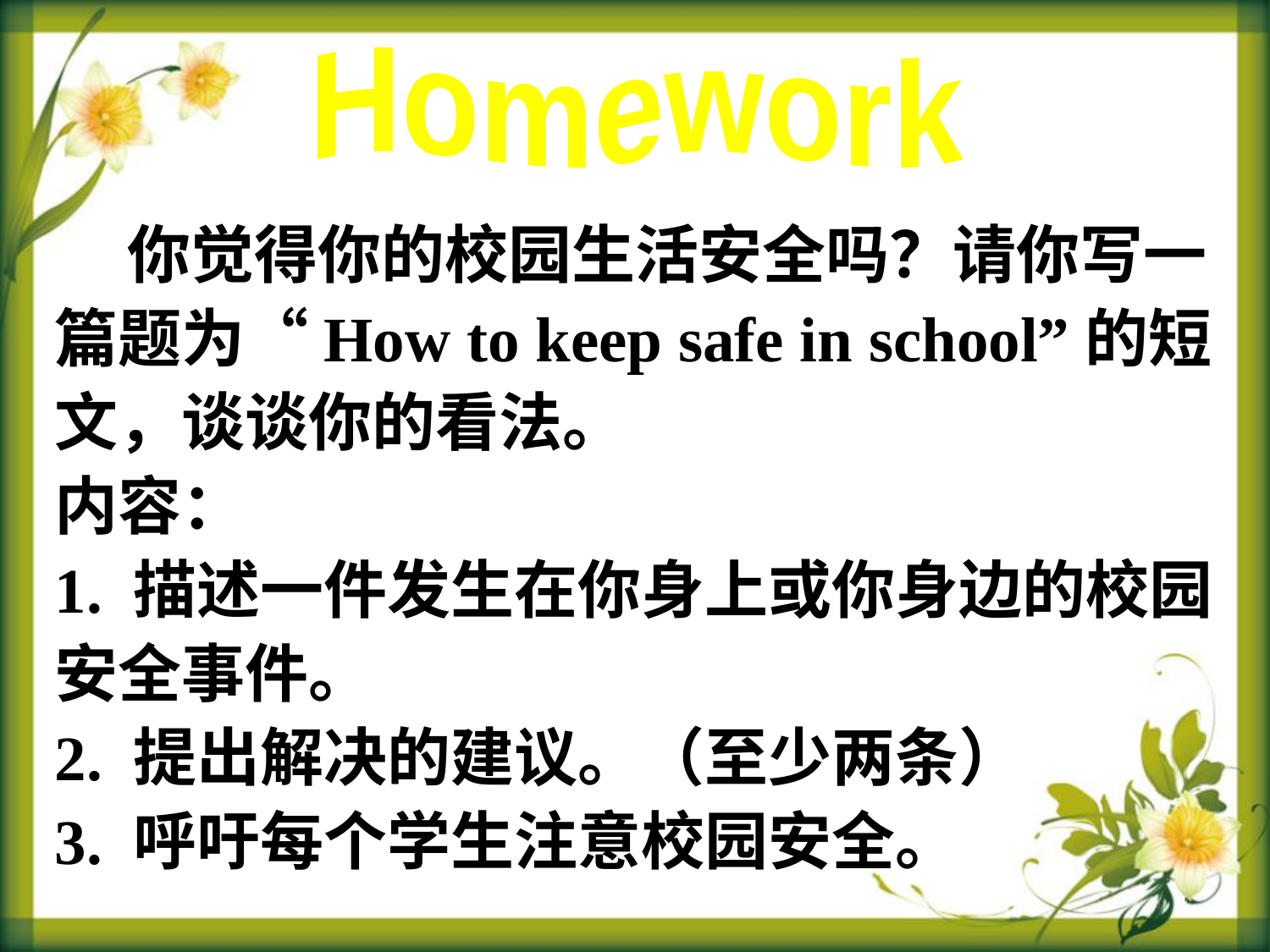

Homework
    你觉得你的校园生活安全吗？请你写一篇题为“How to keep safe in school”的短文，谈谈你的看法。
内容：
1. 描述一件发生在你身上或你身边的校园安全事件。
2. 提出解决的建议。（至少两条）
3. 呼吁每个学生注意校园安全。